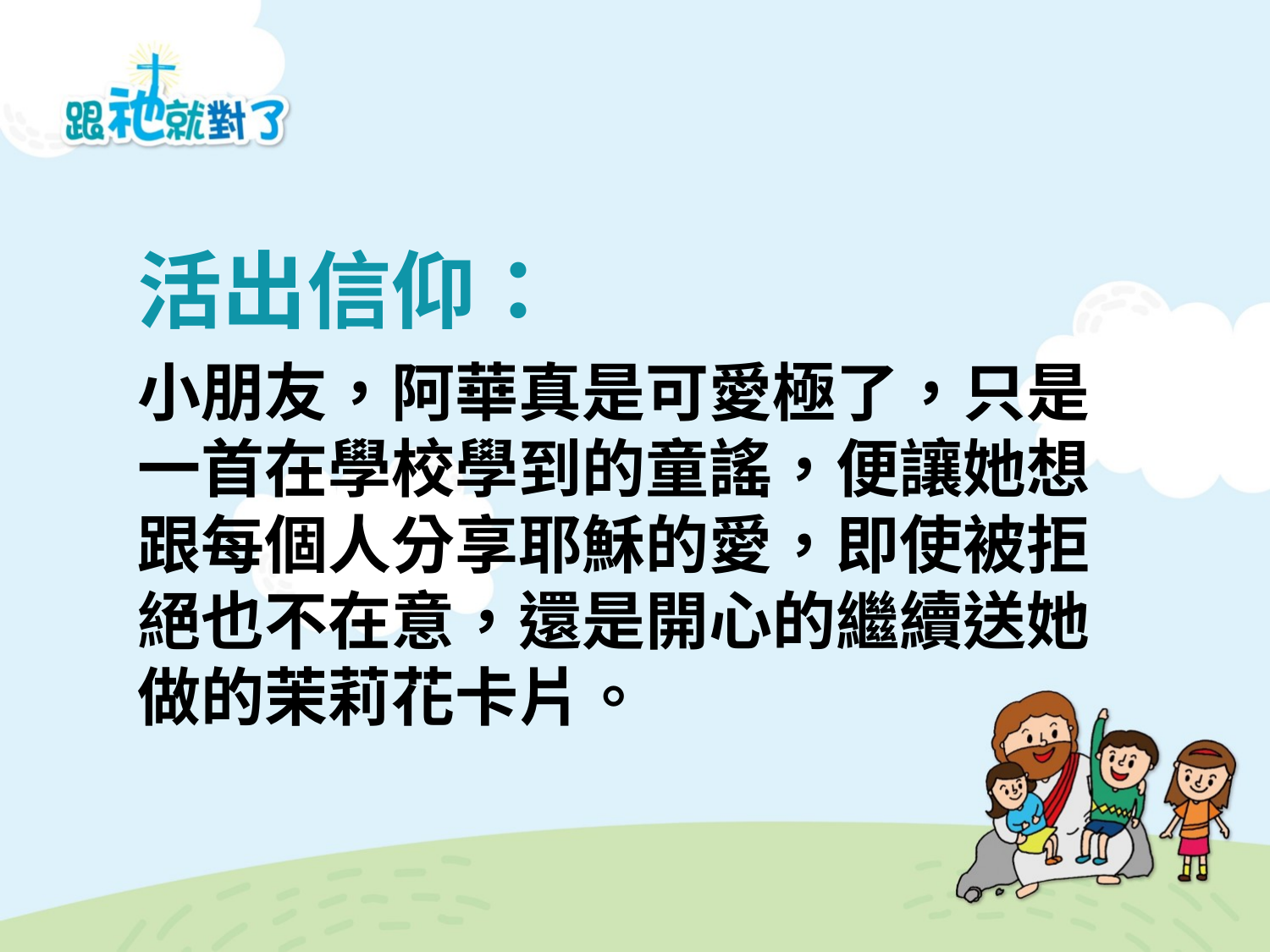

活出信仰：
小朋友，阿華真是可愛極了，只是一首在學校學到的童謠，便讓她想跟每個人分享耶穌的愛，即使被拒絕也不在意，還是開心的繼續送她做的茉莉花卡片。